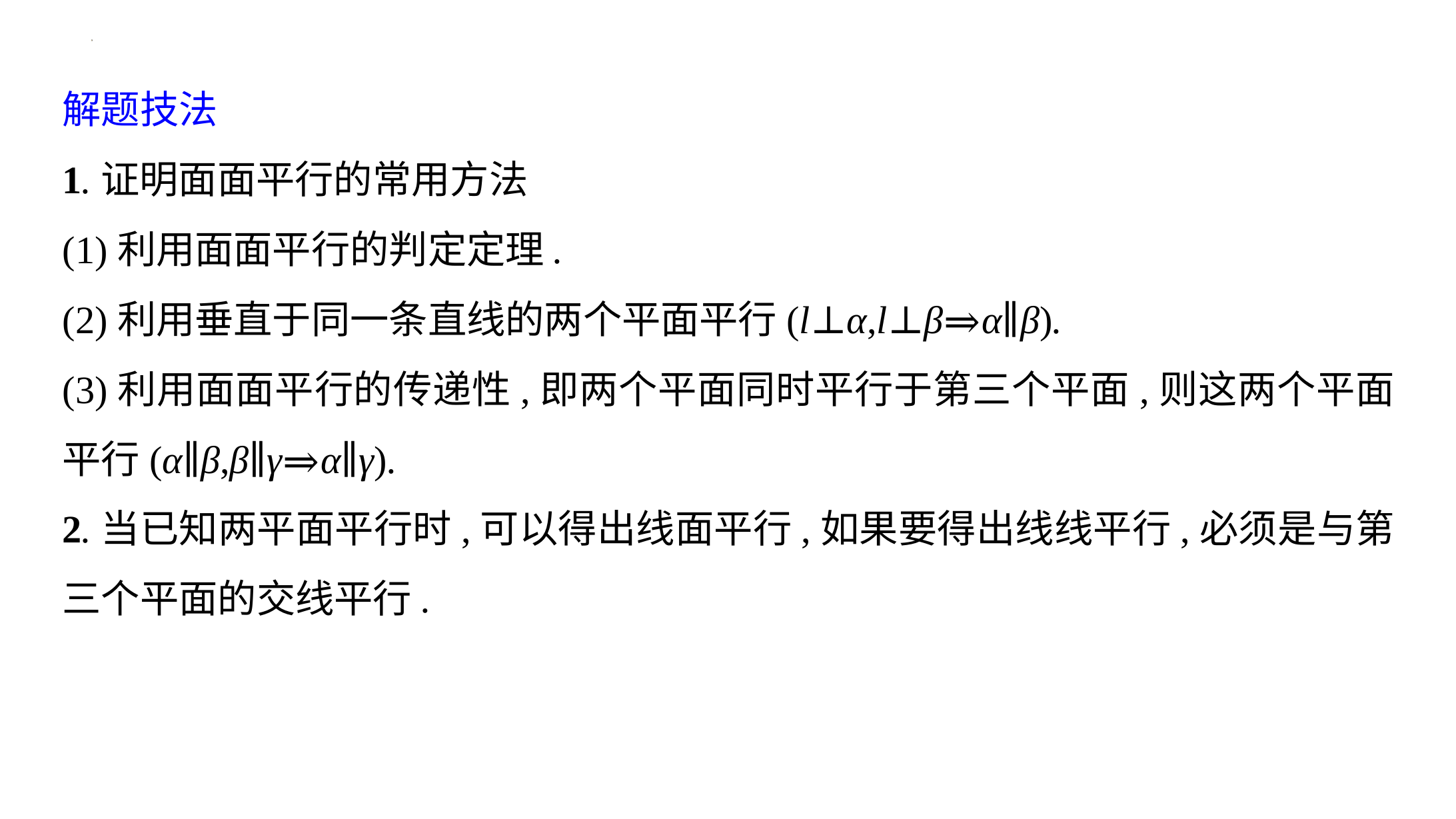

解题技法
1.证明面面平行的常用方法
(1)利用面面平行的判定定理.
(2)利用垂直于同一条直线的两个平面平行(l⊥α,l⊥β⇒α∥β).
(3)利用面面平行的传递性,即两个平面同时平行于第三个平面,则这两个平面平行(α∥β,β∥γ⇒α∥γ).
2.当已知两平面平行时,可以得出线面平行,如果要得出线线平行,必须是与第三个平面的交线平行.